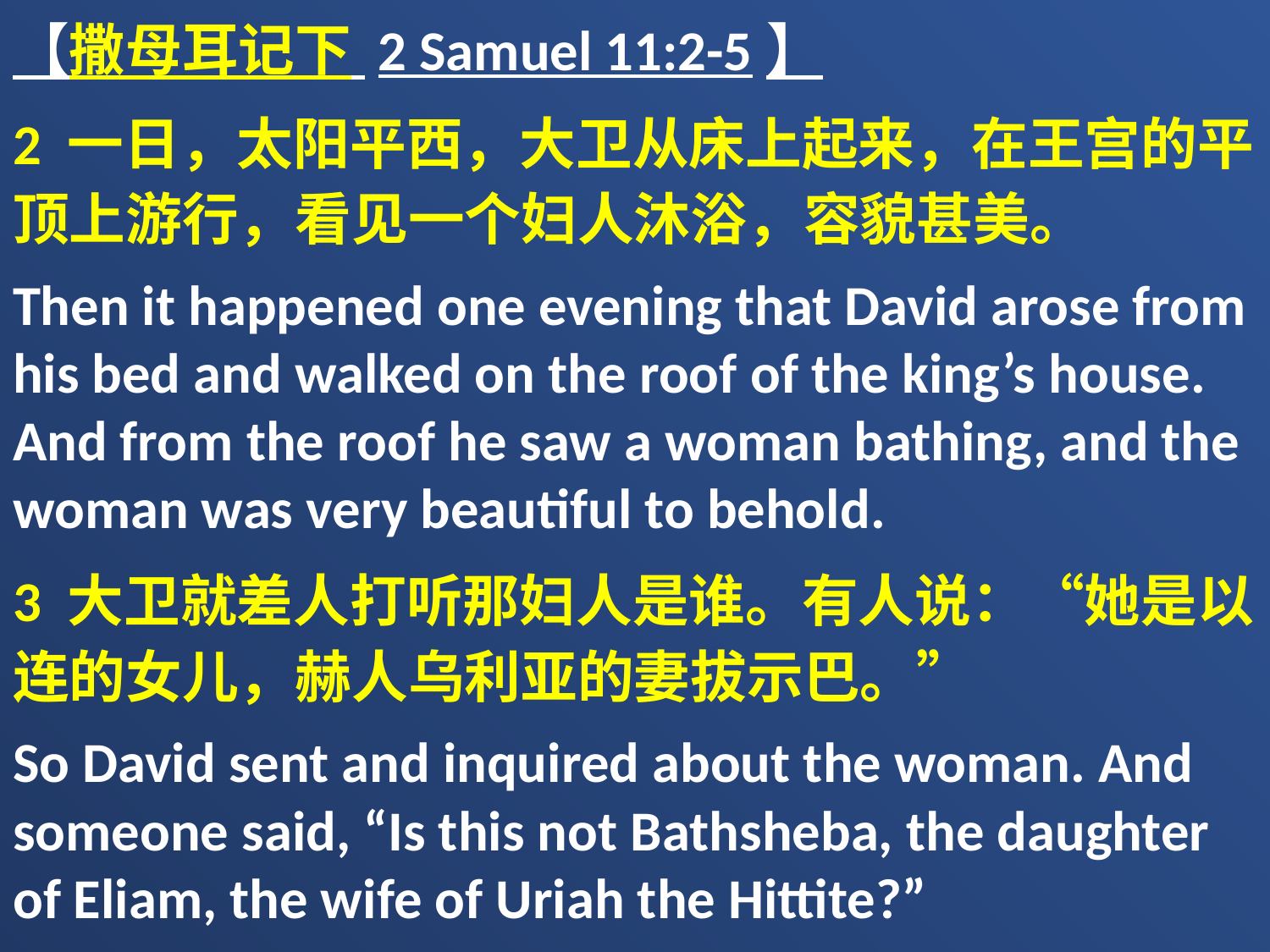

【撒母耳记下 2 Samuel 11:2-5】
2 一日，太阳平西，大卫从床上起来，在王宫的平顶上游行，看见一个妇人沐浴，容貌甚美。
Then it happened one evening that David arose from his bed and walked on the roof of the king’s house. And from the roof he saw a woman bathing, and the woman was very beautiful to behold.
3 大卫就差人打听那妇人是谁。有人说：“她是以连的女儿，赫人乌利亚的妻拔示巴。”
So David sent and inquired about the woman. And someone said, “Is this not Bathsheba, the daughter of Eliam, the wife of Uriah the Hittite?”